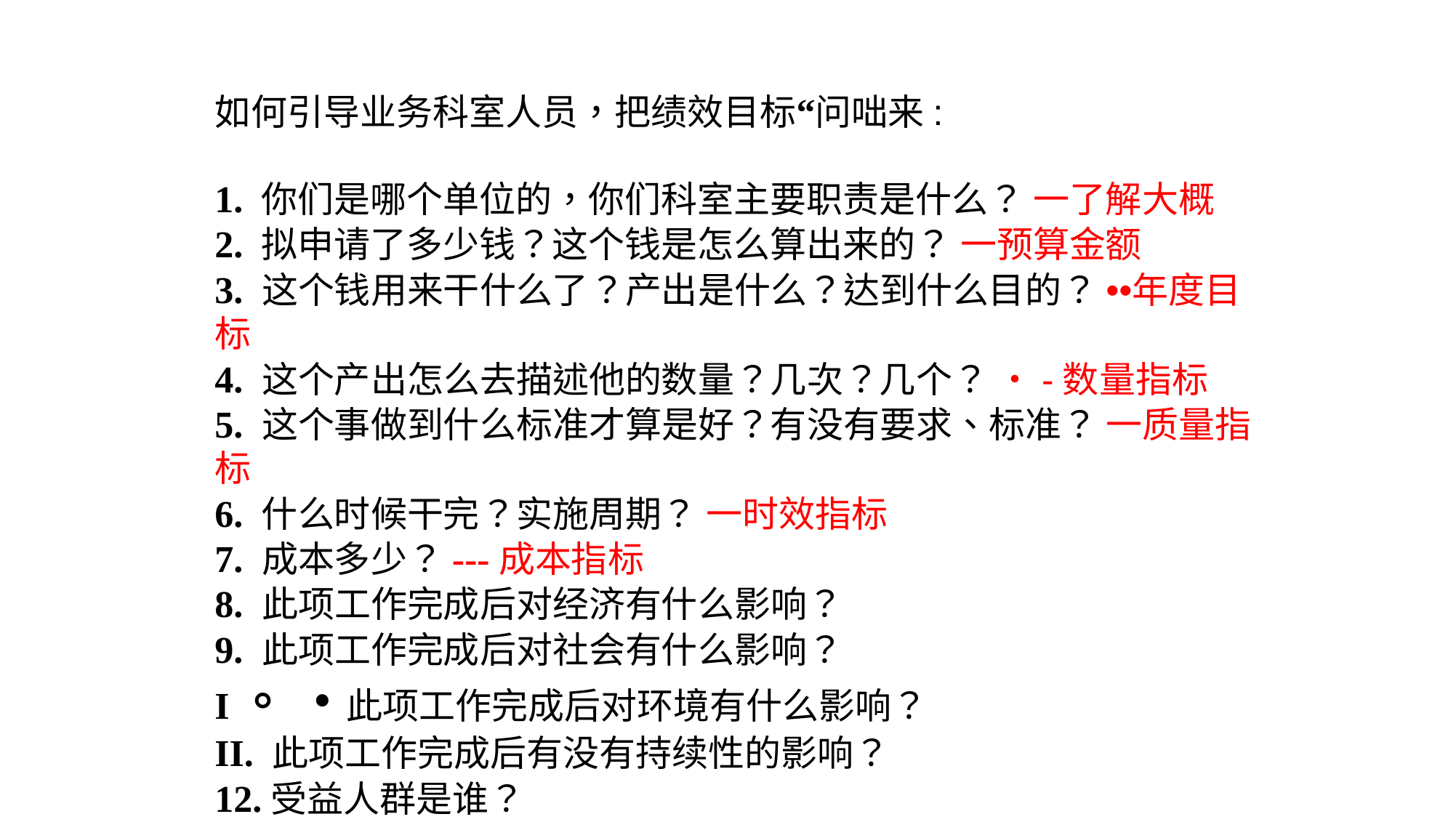

如何引导业务科室人员，把绩效目标“问咄来:
1. 你们是哪个单位的，你们科室主要职责是什么？ 一了解大概
2. 拟申请了多少钱？这个钱是怎么算出来的？ 一预算金额
3. 这个钱用来干什么了？产出是什么？达到什么目的？ ••年度目标
4. 这个产出怎么去描述他的数量？几次？几个？ •-数量指标
5. 这个事做到什么标准才算是好？有没有要求、标准？ 一质量指标
6. 什么时候干完？实施周期？ 一时效指标
7. 成本多少？---成本指标
8. 此项工作完成后对经济有什么影响？
9. 此项工作完成后对社会有什么影响？
I。 ・此项工作完成后对环境有什么影响？
II. 此项工作完成后有没有持续性的影响？
12.受益人群是谁？